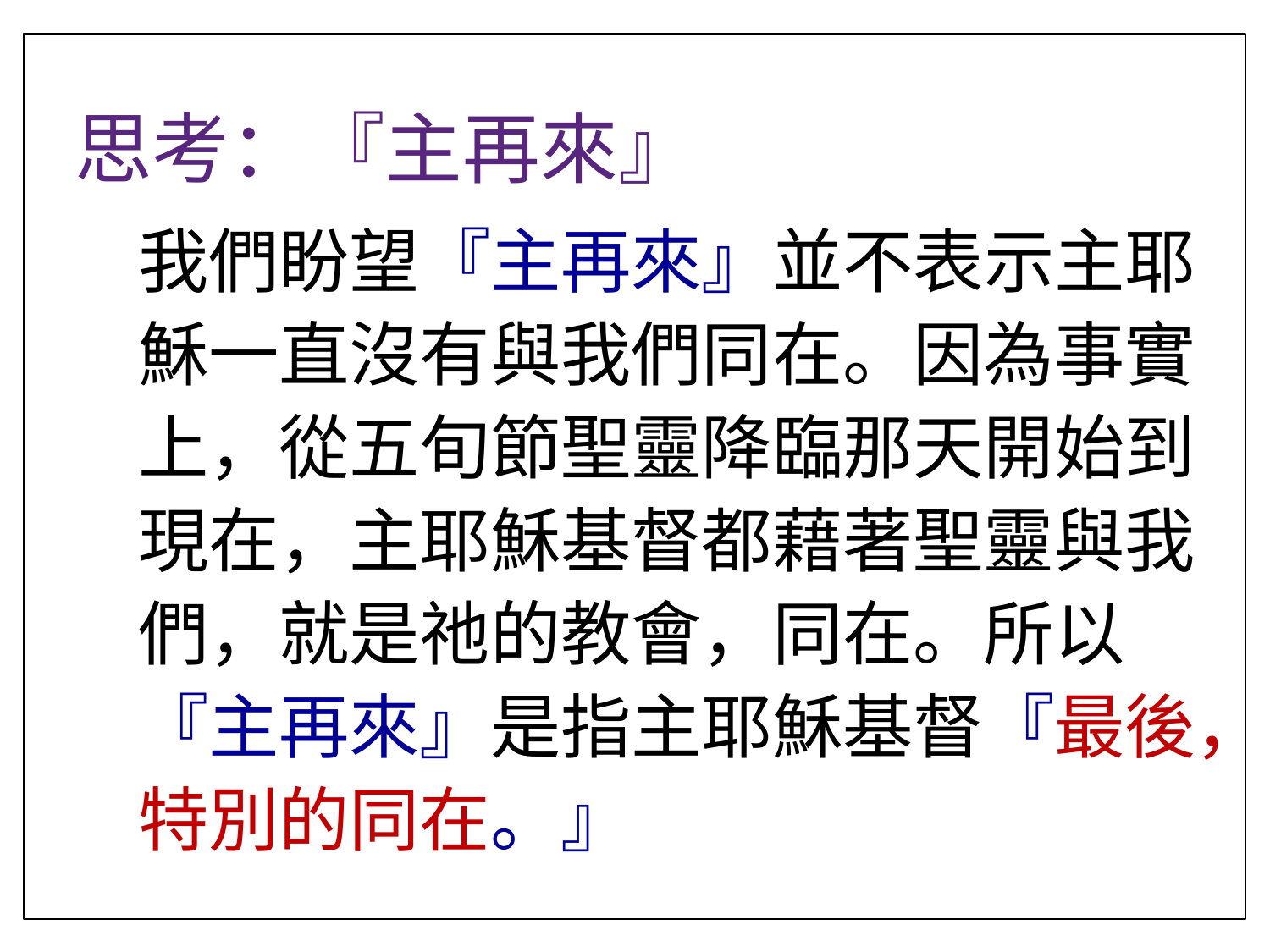

思考：『主再來』
我們盼望『主再來』並不表示主耶穌一直沒有與我們同在。因為事實上，從五旬節聖靈降臨那天開始到現在，主耶穌基督都藉著聖靈與我們，就是祂的教會，同在。所以『主再來』是指主耶穌基督『最後，特別的同在。』